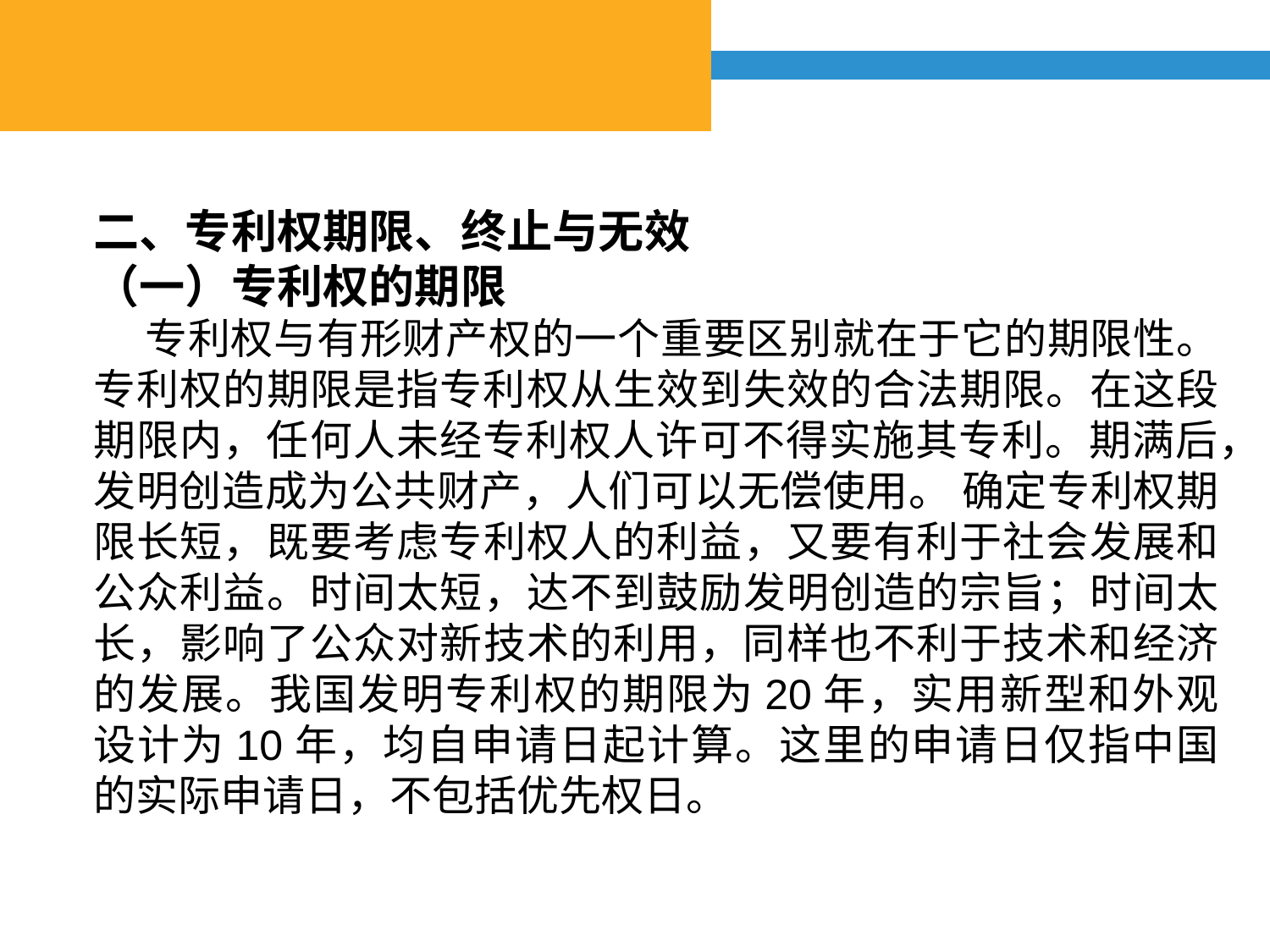

二、专利权期限、终止与无效
（一）专利权的期限
    专利权与有形财产权的一个重要区别就在于它的期限性。专利权的期限是指专利权从生效到失效的合法期限。在这段期限内，任何人未经专利权人许可不得实施其专利。期满后，发明创造成为公共财产，人们可以无偿使用。 确定专利权期限长短，既要考虑专利权人的利益，又要有利于社会发展和公众利益。时间太短，达不到鼓励发明创造的宗旨；时间太长，影响了公众对新技术的利用，同样也不利于技术和经济的发展。我国发明专利权的期限为20年，实用新型和外观设计为10年，均自申请日起计算。这里的申请日仅指中国的实际申请日，不包括优先权日。